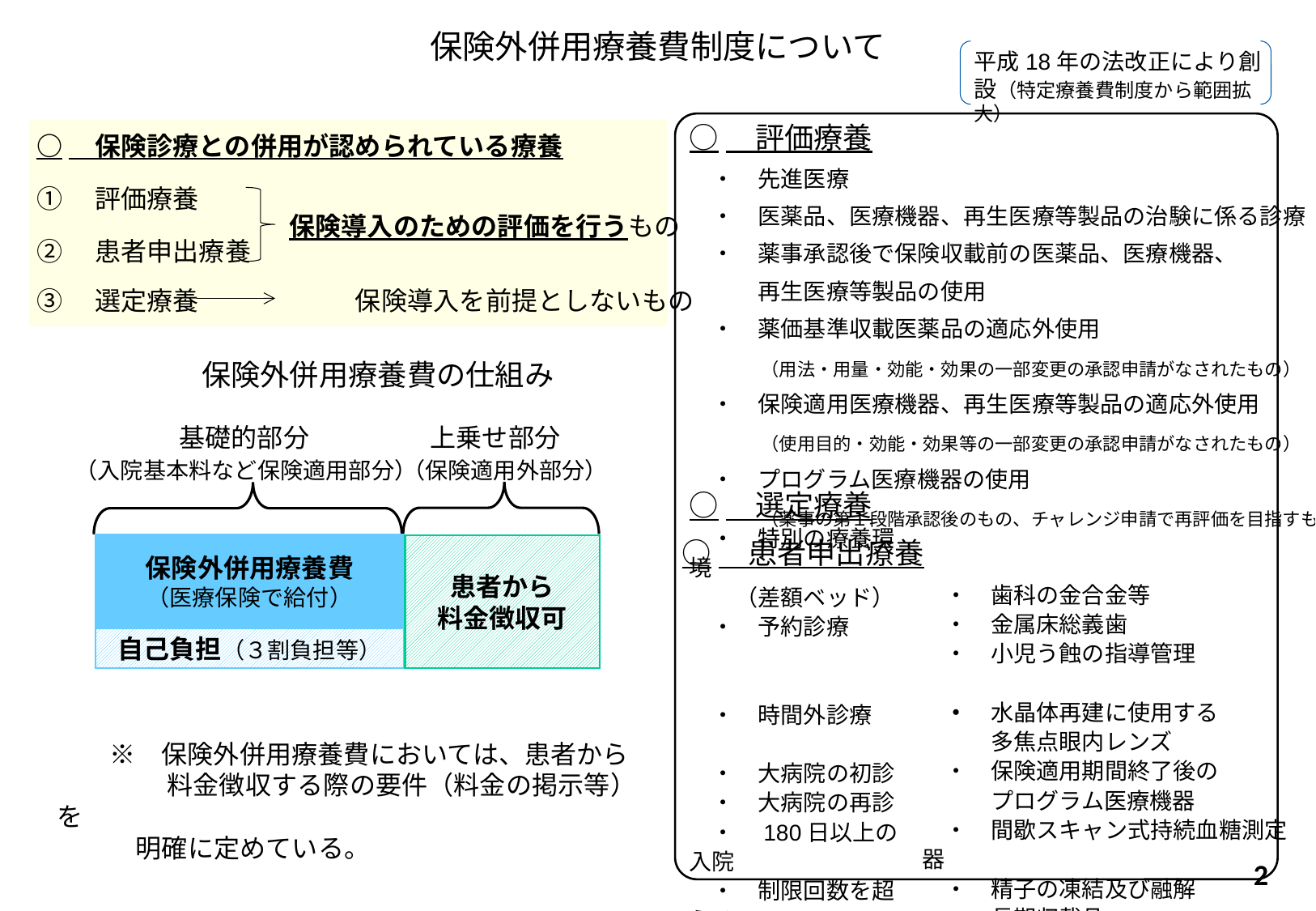

保険外併用療養費制度について

平成18年の法改正により創設（特定療養費制度から範囲拡大）
○　評価療養
　・　先進医療
　・　医薬品、医療機器、再生医療等製品の治験に係る診療
　・　薬事承認後で保険収載前の医薬品、医療機器、
　　　再生医療等製品の使用
　・　薬価基準収載医薬品の適応外使用
　　　　（用法・用量・効能・効果の一部変更の承認申請がなされたもの）
　・　保険適用医療機器、再生医療等製品の適応外使用
　　　　（使用目的・効能・効果等の一部変更の承認申請がなされたもの）
　・　プログラム医療機器の使用
　　　　（薬事の第１段階承認後のもの、チャレンジ申請で再評価を目指すもの）

○　保険診療との併用が認められている療養

①　評価療養

保険導入のための評価を行うもの
②　患者申出療養
③　選定療養　　　　　　保険導入を前提としないもの
　　保険外併用療養費の仕組み

基礎的部分
上乗せ部分

（入院基本料など保険適用部分）
（保険適用外部分）
○　患者申出療養
保険外併用療養費
（医療保険で給付）
患者から
料金徴収可

○　選定療養
　・　特別の療養環境
　　（差額ベッド）
　・　予約診療
　・　時間外診療
　・　大病院の初診
　・　大病院の再診
　・　180日以上の入院
　・　制限回数を超える
　　　医療行為
　・　歯科の金合金等
　・　金属床総義歯
　・　小児う蝕の指導管理
　・　水晶体再建に使用する
　　　多焦点眼内レンズ
　・　保険適用期間終了後の
　　　プログラム医療機器
　・　間歇スキャン式持続血糖測定器
　・　精子の凍結及び融解
　・　長期収載品

自己負担（３割負担等）

　　※　保険外併用療養費においては、患者から
　 　　　料金徴収する際の要件（料金の掲示等）を
　         明確に定めている。
2
2